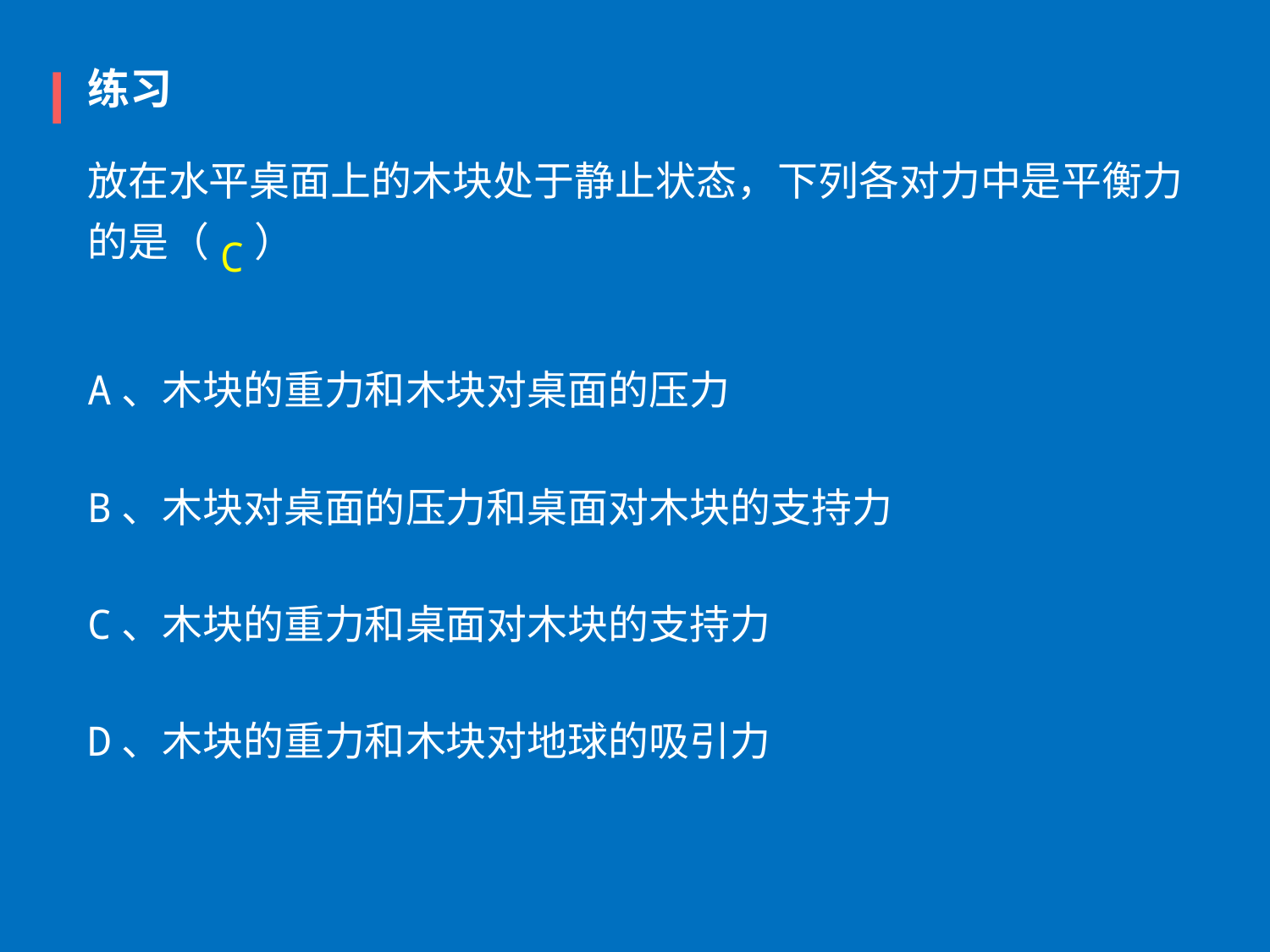

练习

放在水平桌面上的木块处于静止状态，下列各对力中是平衡力的是（     ）
C
A、木块的重力和木块对桌面的压力
B、木块对桌面的压力和桌面对木块的支持力
C、木块的重力和桌面对木块的支持力
D、木块的重力和木块对地球的吸引力